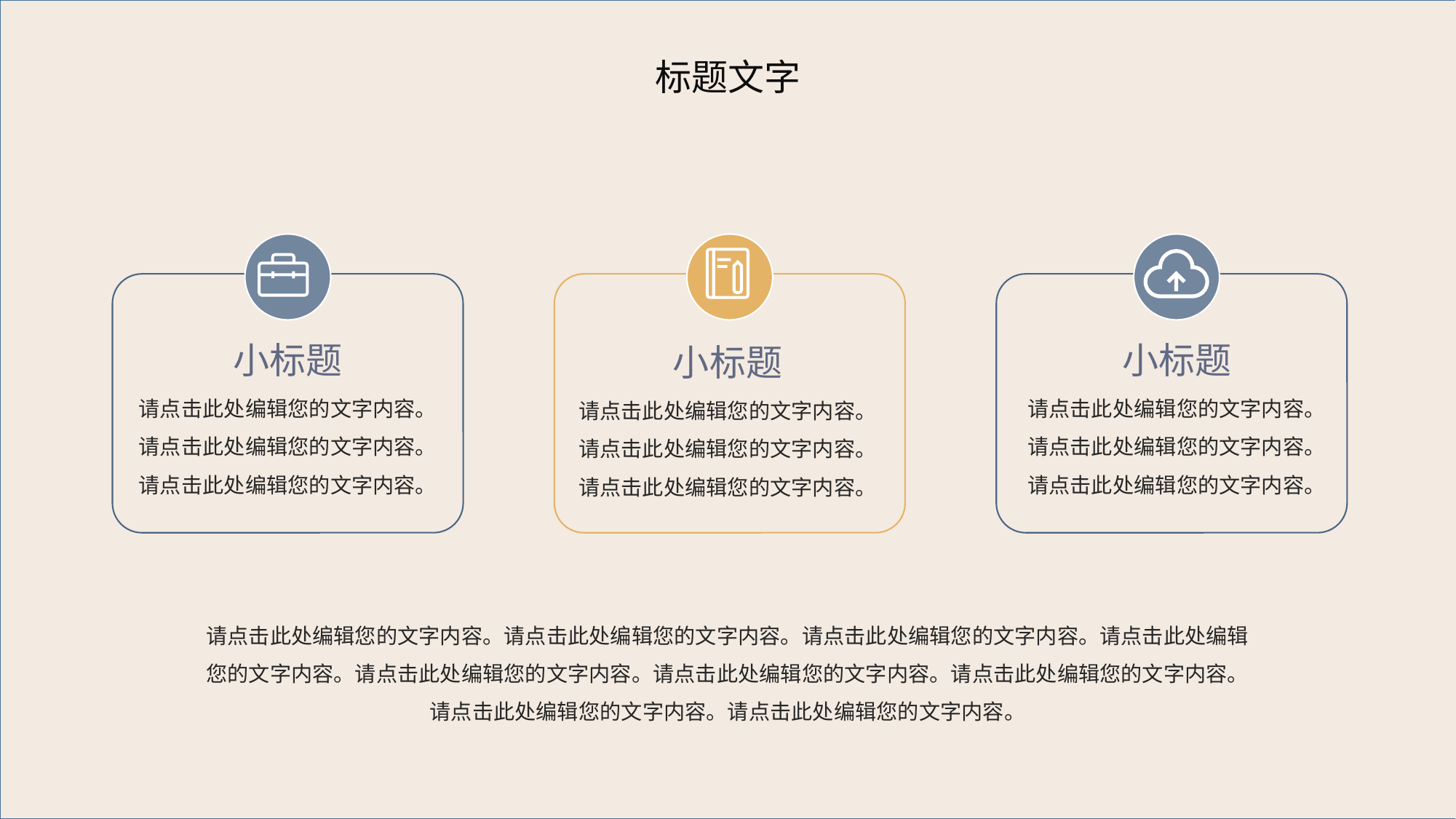

标题文字

小标题
小标题
小标题
请点击此处编辑您的文字内容。请点击此处编辑您的文字内容。请点击此处编辑您的文字内容。
请点击此处编辑您的文字内容。请点击此处编辑您的文字内容。请点击此处编辑您的文字内容。
请点击此处编辑您的文字内容。请点击此处编辑您的文字内容。请点击此处编辑您的文字内容。
请点击此处编辑您的文字内容。请点击此处编辑您的文字内容。请点击此处编辑您的文字内容。请点击此处编辑您的文字内容。请点击此处编辑您的文字内容。请点击此处编辑您的文字内容。请点击此处编辑您的文字内容。请点击此处编辑您的文字内容。请点击此处编辑您的文字内容。